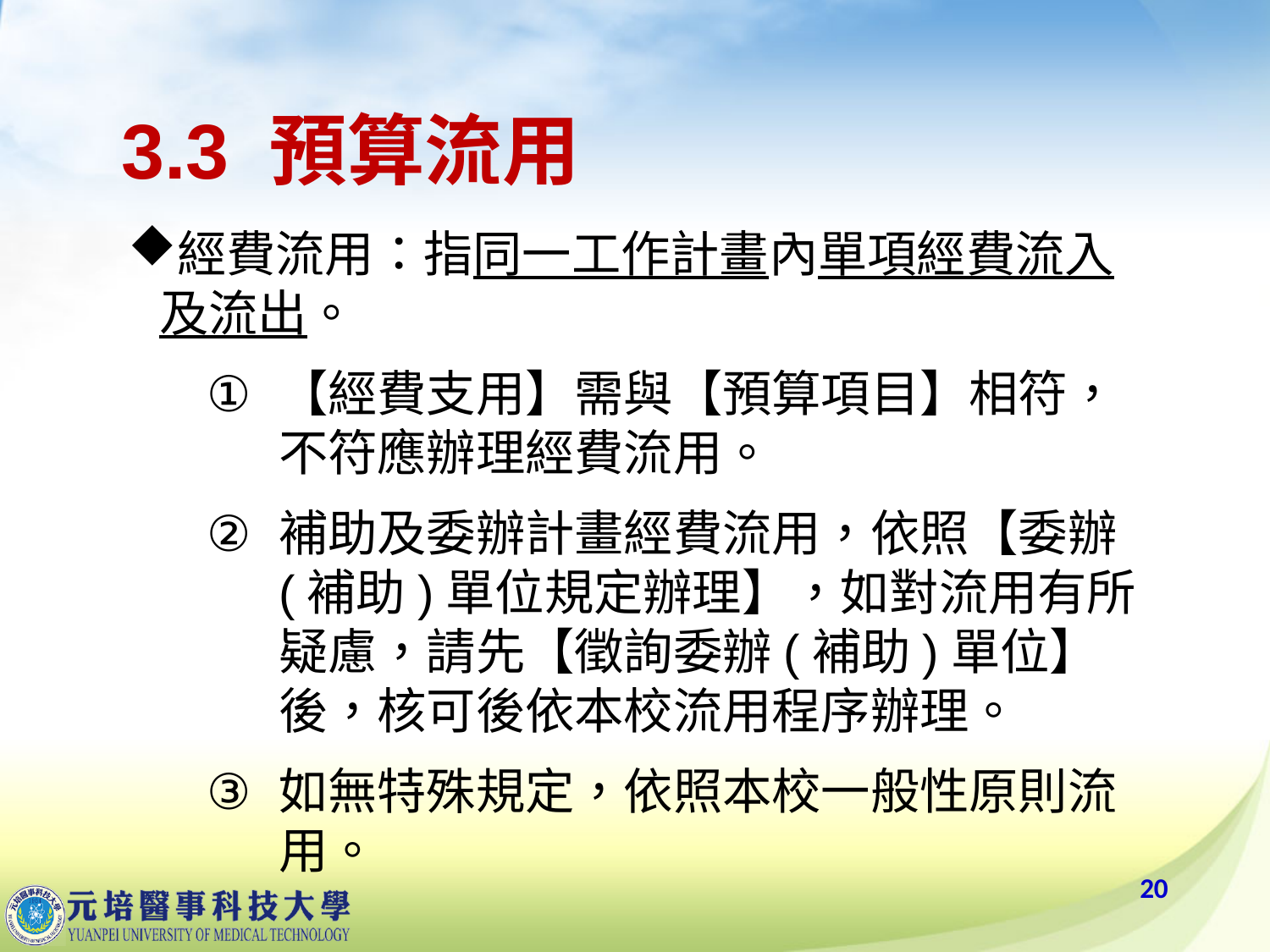

# 3.3 預算流用
經費流用：指同一工作計畫內單項經費流入及流出。
【經費支用】需與【預算項目】相符，不符應辦理經費流用。
補助及委辦計畫經費流用，依照【委辦(補助)單位規定辦理】，如對流用有所疑慮，請先【徵詢委辦(補助)單位】後，核可後依本校流用程序辦理。
如無特殊規定，依照本校一般性原則流用。
20